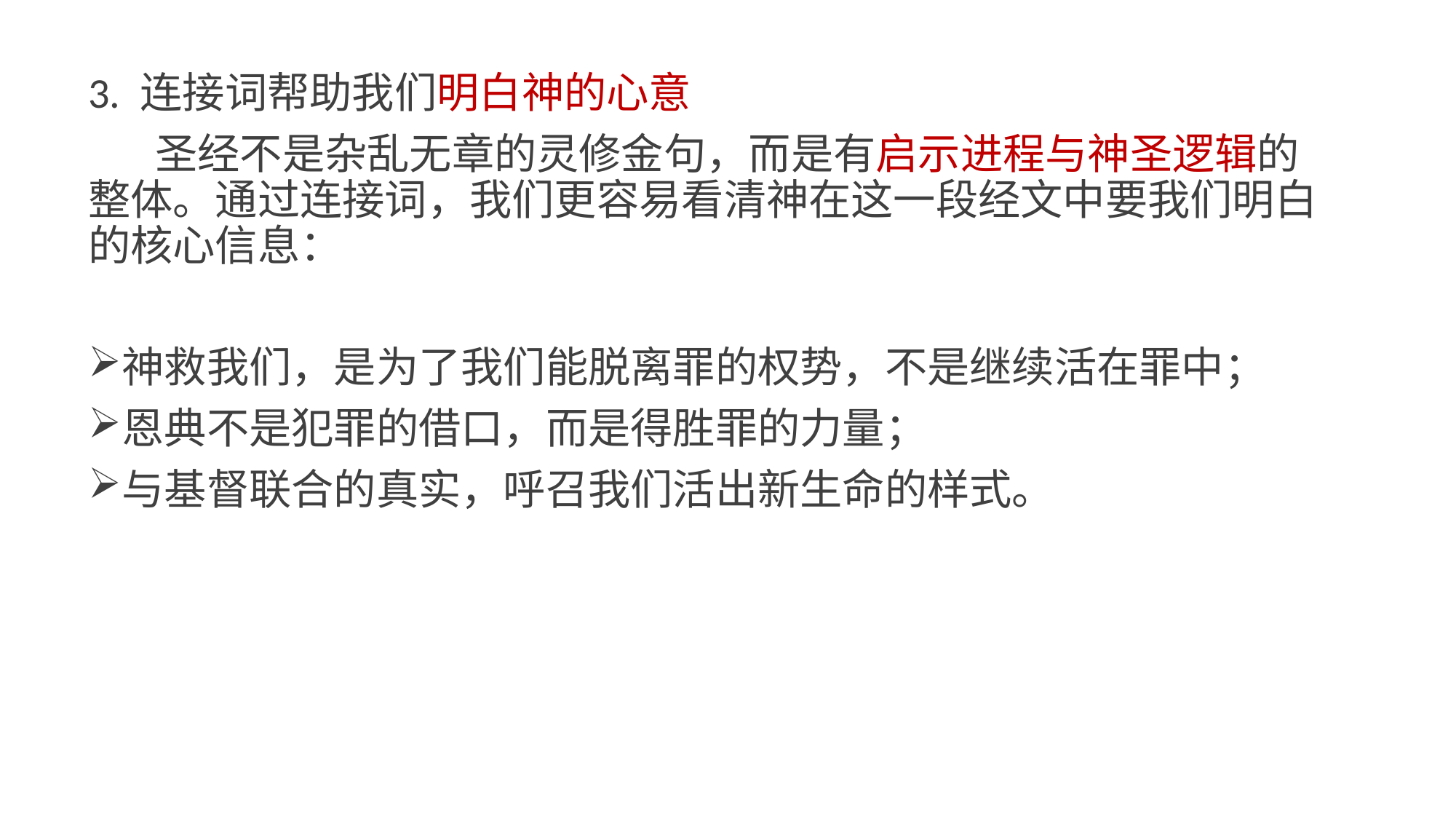

3. 连接词帮助我们明白神的心意
      圣经不是杂乱无章的灵修金句，而是有启示进程与神圣逻辑的整体。通过连接词，我们更容易看清神在这一段经文中要我们明白的核心信息：

神救我们，是为了我们能脱离罪的权势，不是继续活在罪中；
恩典不是犯罪的借口，而是得胜罪的力量；
与基督联合的真实，呼召我们活出新生命的样式。